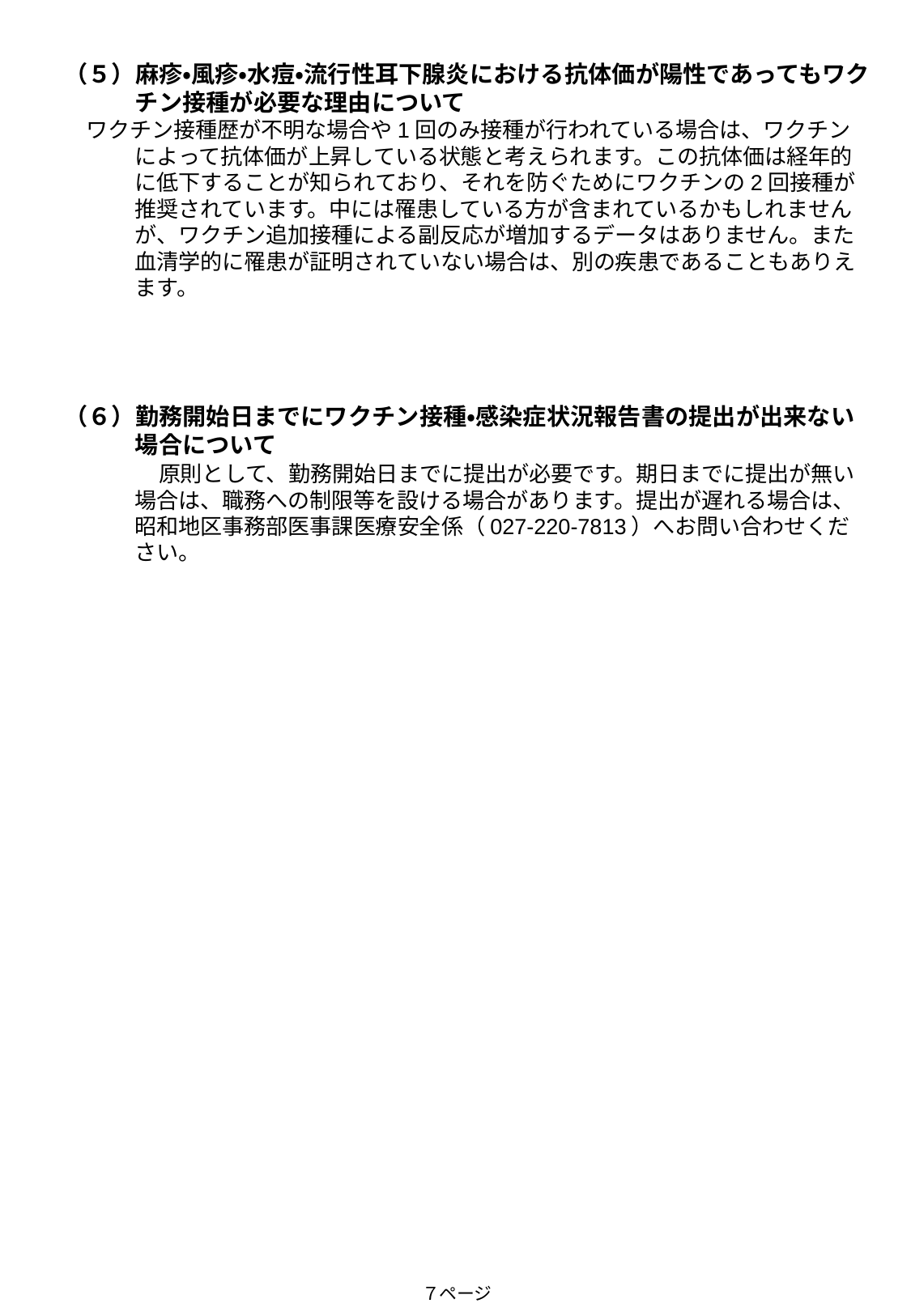

（５）麻疹・風疹・水痘・流行性耳下腺炎における抗体価が陽性であってもワクチン接種が必要な理由について
　ワクチン接種歴が不明な場合や1回のみ接種が行われている場合は、ワクチンによって抗体価が上昇している状態と考えられます。この抗体価は経年的に低下することが知られており、それを防ぐためにワクチンの2回接種が推奨されています。中には罹患している方が含まれているかもしれませんが、ワクチン追加接種による副反応が増加するデータはありません。また血清学的に罹患が証明されていない場合は、別の疾患であることもありえます。
（６）勤務開始日までにワクチン接種・感染症状況報告書の提出が出来ない場合について
	　原則として、勤務開始日までに提出が必要です。期日までに提出が無い場合は、職務への制限等を設ける場合があります。提出が遅れる場合は、昭和地区事務部医事課医療安全係（027-220-7813）へお問い合わせください。
７ページ